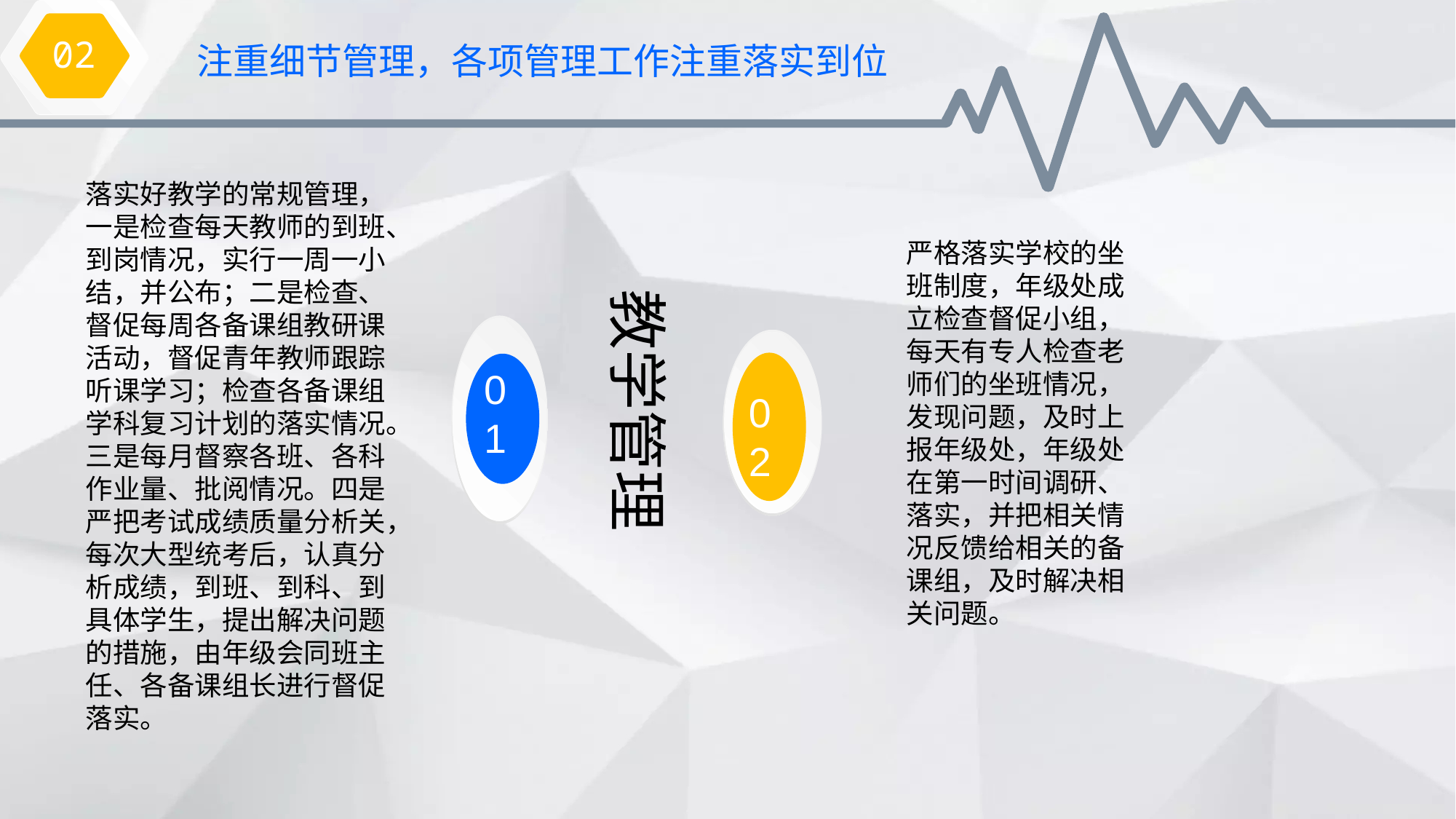

02
注重细节管理，各项管理工作注重落实到位
落实好教学的常规管理，一是检查每天教师的到班、到岗情况，实行一周一小结，并公布；二是检查、督促每周各备课组教研课活动，督促青年教师跟踪听课学习；检查各备课组学科复习计划的落实情况。三是每月督察各班、各科作业量、批阅情况。四是严把考试成绩质量分析关，每次大型统考后，认真分析成绩，到班、到科、到具体学生，提出解决问题的措施，由年级会同班主任、各备课组长进行督促落实。

严格落实学校的坐班制度，年级处成立检查督促小组，每天有专人检查老师们的坐班情况，发现问题，及时上报年级处，年级处在第一时间调研、落实，并把相关情况反馈给相关的备课组，及时解决相关问题。
教学管理

01
02